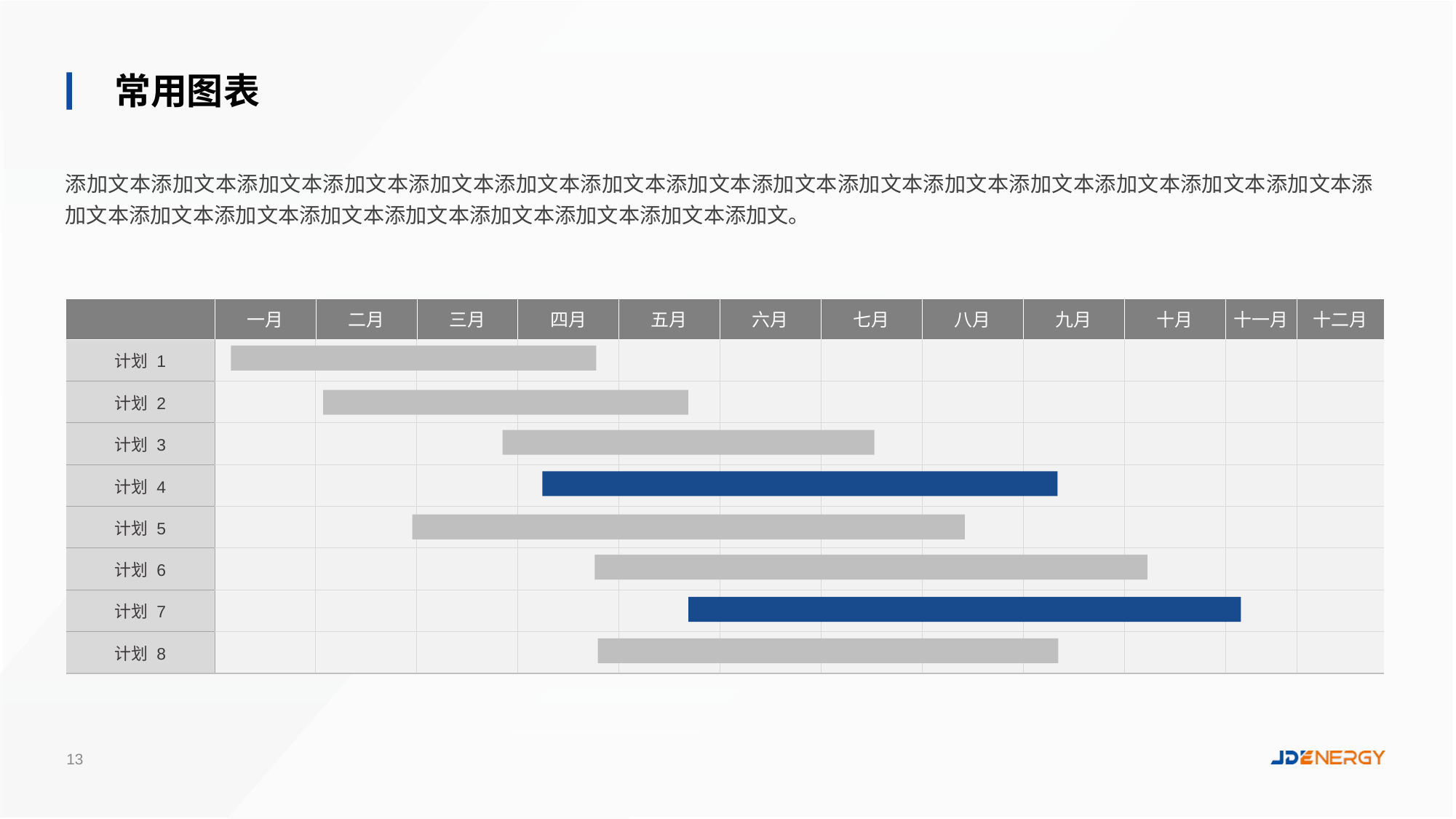

常用图表
添加文本添加文本添加文本添加文本添加文本添加文本添加文本添加文本添加文本添加文本添加文本添加文本添加文本添加文本添加文本添加文本添加文本添加文本添加文本添加文本添加文本添加文本添加文本添加文。
|  | 一月 | 二月 | 三月 | 四月 | 五月 | 六月 | 七月 | 八月 | 九月 | 十月 | 十一月 | 十二月 |
| --- | --- | --- | --- | --- | --- | --- | --- | --- | --- | --- | --- | --- |
| 计划 1 |  |  |  |  |  |  |  |  |  |  |  |  |
| 计划 2 |  |  |  |  |  |  |  |  |  |  |  |  |
| 计划 3 |  |  |  |  |  |  |  |  |  |  |  |  |
| 计划 4 |  |  |  |  |  |  |  |  |  |  |  |  |
| 计划 5 |  |  |  |  |  |  |  |  |  |  |  |  |
| 计划 6 |  |  |  |  |  |  |  |  |  |  |  |  |
| 计划 7 |  |  |  |  |  |  |  |  |  |  |  |  |
| 计划 8 |  |  |  |  |  |  |  |  |  |  |  |  |

13